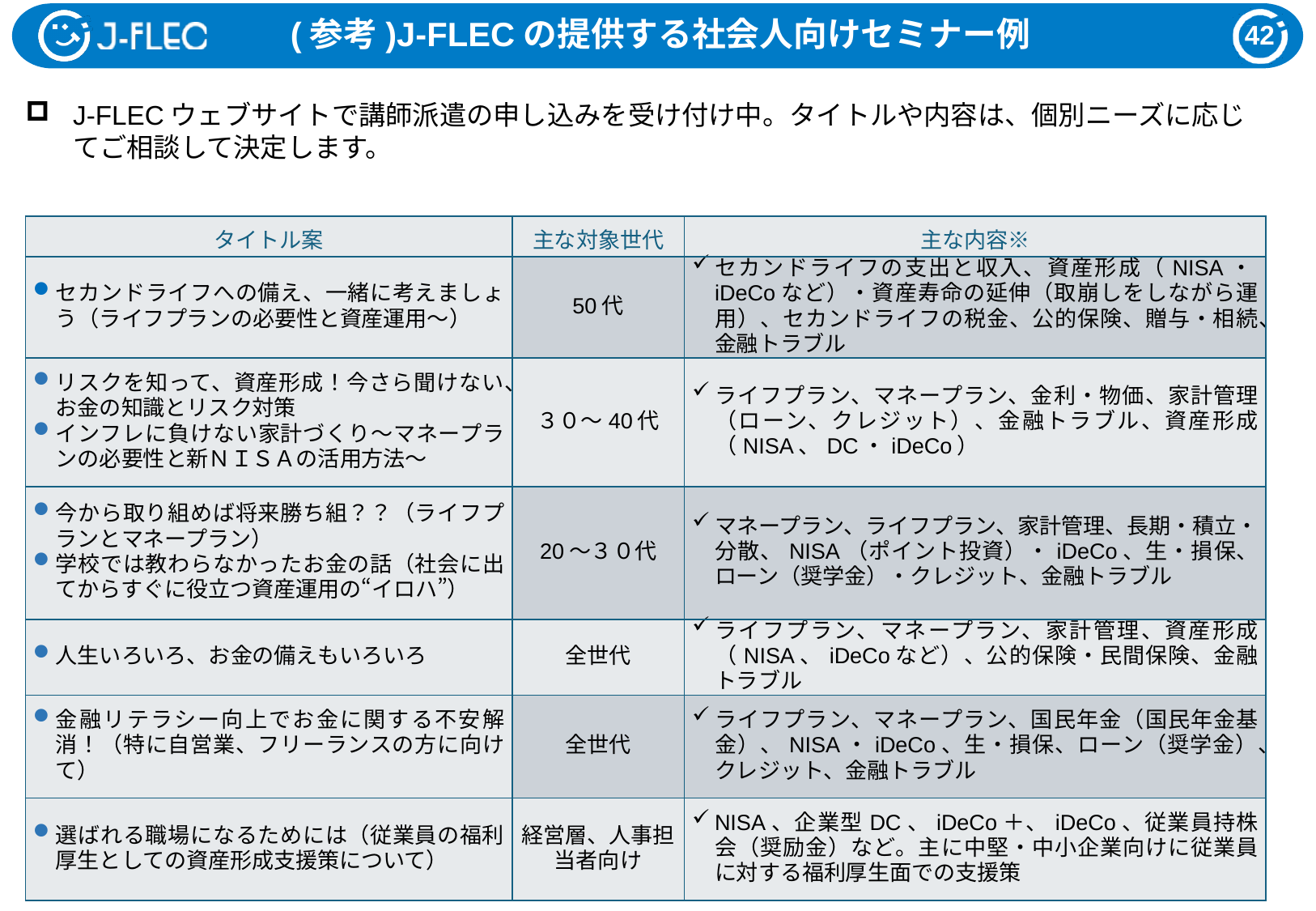

# (参考)J-FLECの提供する社会人向けセミナー例
J-FLECウェブサイトで講師派遣の申し込みを受け付け中。タイトルや内容は、個別ニーズに応じてご相談して決定します。
| タイトル案 | 主な対象世代 | 主な内容※ |
| --- | --- | --- |
| セカンドライフへの備え、一緒に考えましょう（ライフプランの必要性と資産運用～） | 50代 | セカンドライフの支出と収入、資産形成（NISA・iDeCoなど）・資産寿命の延伸（取崩しをしながら運用）、セカンドライフの税金、公的保険、贈与・相続、金融トラブル |
| リスクを知って、資産形成！今さら聞けない、お金の知識とリスク対策 インフレに負けない家計づくり～マネープランの必要性と新ＮＩＳＡの活用方法～ | ３０～40代 | ライフプラン、マネープラン、金利・物価、家計管理（ローン、クレジット）、金融トラブル、資産形成（NISA、DC・iDeCo） |
| 今から取り組めば将来勝ち組？？（ライフプランとマネープラン） 学校では教わらなかったお金の話（社会に出てからすぐに役立つ資産運用の“イロハ”） | 20～３０代 | マネープラン、ライフプラン、家計管理、長期・積立・分散、NISA（ポイント投資）・iDeCo、生・損保、ローン（奨学金）・クレジット、金融トラブル |
| 人生いろいろ、お金の備えもいろいろ | 全世代 | ライフプラン、マネープラン、家計管理、資産形成（NISA、iDeCoなど）、公的保険・民間保険、金融トラブル |
| 金融リテラシー向上でお金に関する不安解消！（特に自営業、フリーランスの方に向けて） | 全世代 | ライフプラン、マネープラン、国民年金（国民年金基金）、NISA・iDeCo、生・損保、ローン（奨学金）、クレジット、金融トラブル |
| 選ばれる職場になるためには（従業員の福利厚生としての資産形成支援策について） | 経営層、人事担当者向け | NISA、企業型DC、iDeCo＋、iDeCo、従業員持株会（奨励金）など。主に中堅・中小企業向けに従業員に対する福利厚生面での支援策 |